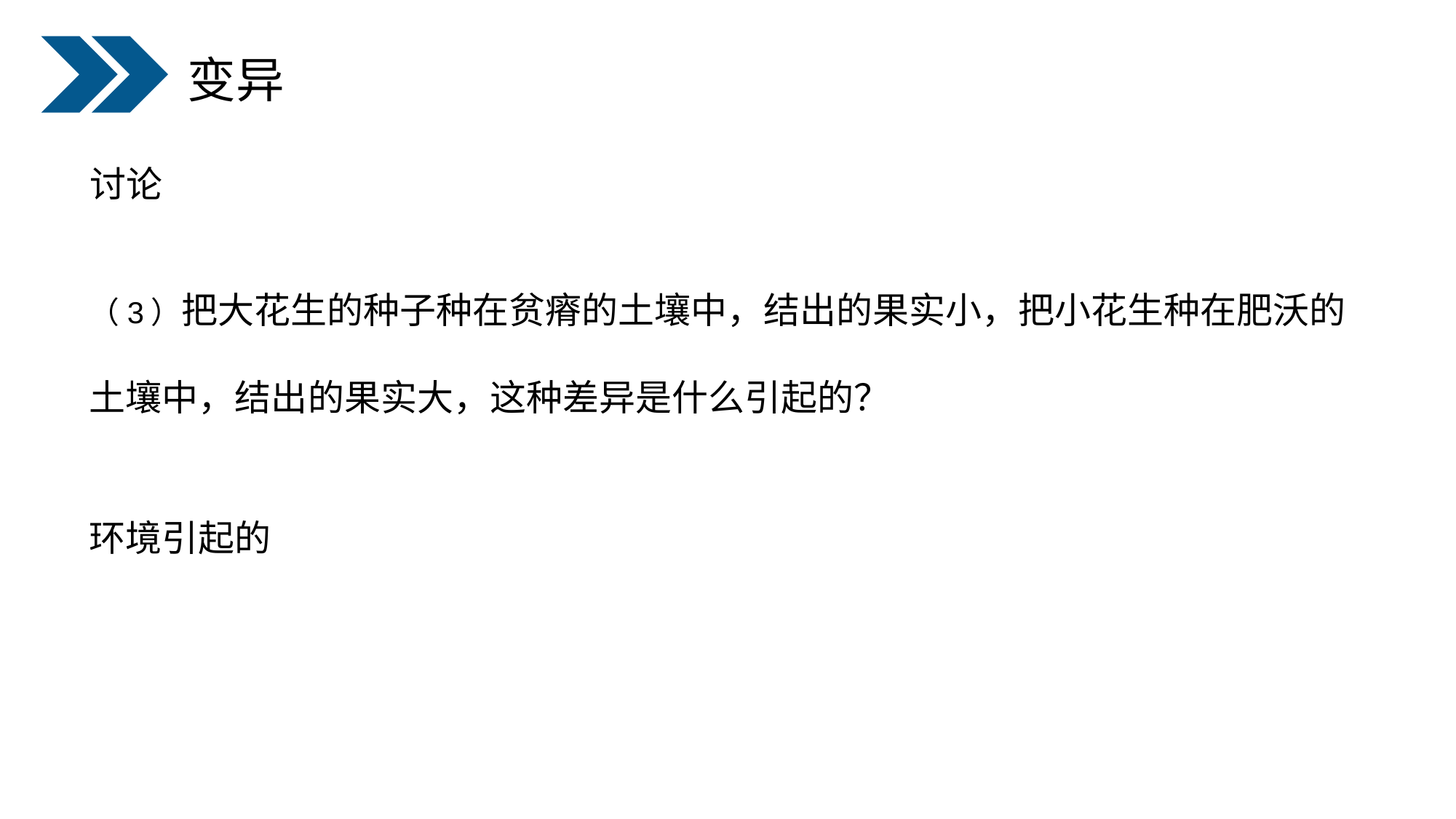

变异
讨论
（3）把大花生的种子种在贫瘠的土壤中，结出的果实小，把小花生种在肥沃的土壤中，结出的果实大，这种差异是什么引起的？

环境引起的